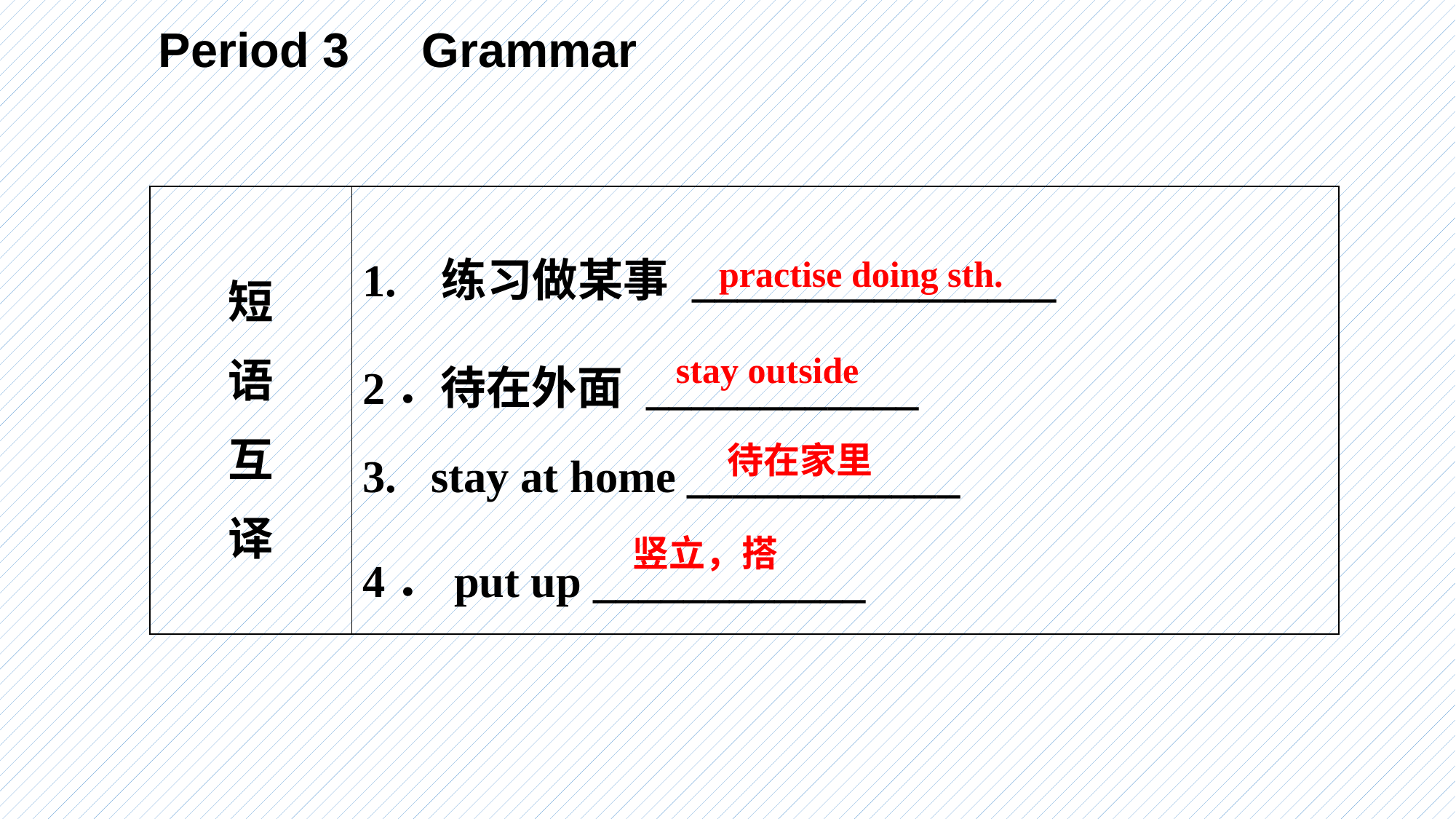

Period 3　Grammar
| 短 语 互 译 | 1. 练习做某事 \_\_\_\_\_\_\_\_\_\_\_\_\_\_\_\_ 2．待在外面 \_\_\_\_\_\_\_\_\_\_\_\_ 3. stay at home \_\_\_\_\_\_\_\_\_\_\_\_ 4．put up \_\_\_\_\_\_\_\_\_\_\_\_ |
| --- | --- |
practise doing sth.
stay outside

待在家里
竖立，搭